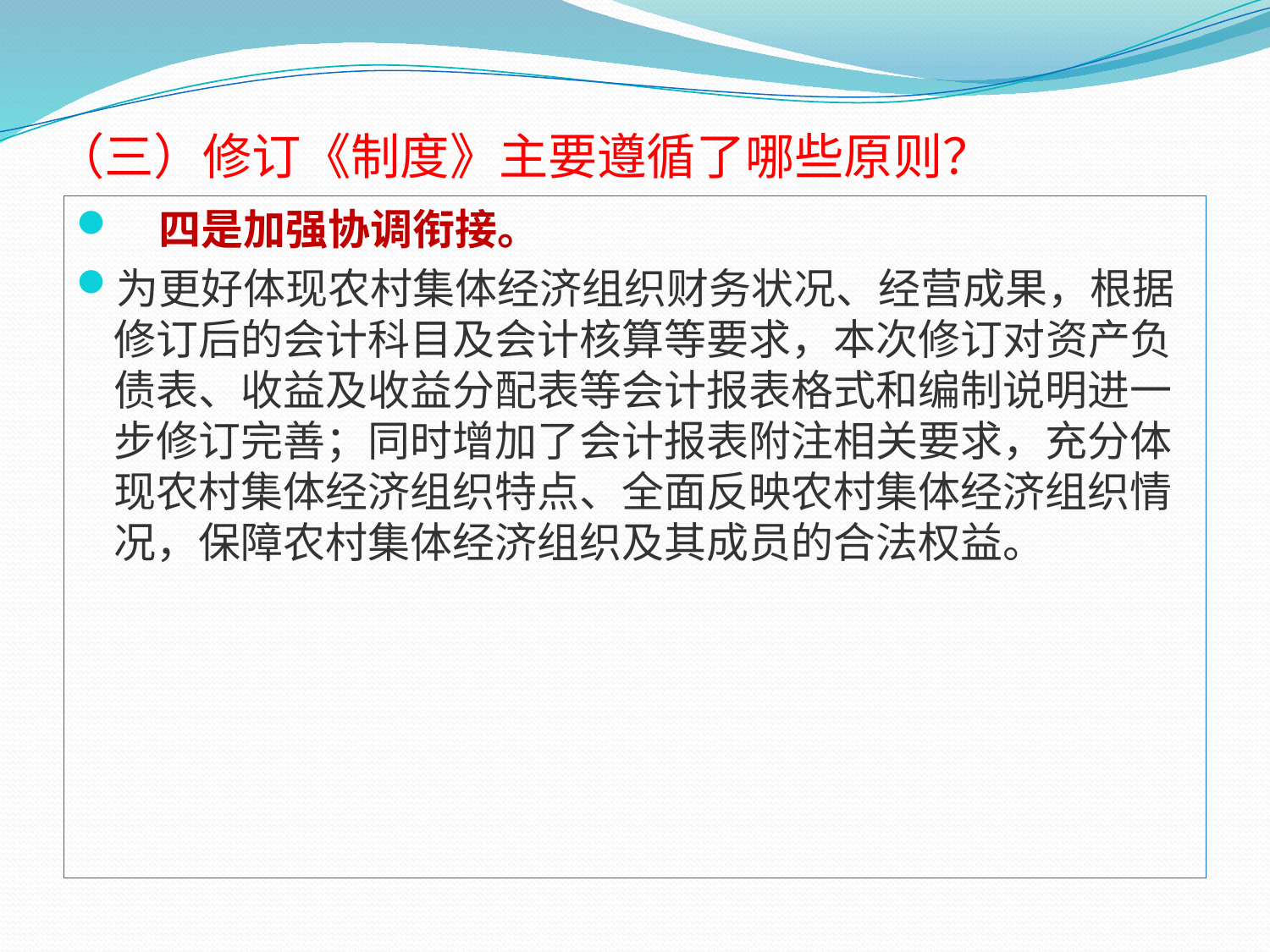

# （三）修订《制度》主要遵循了哪些原则？
　四是加强协调衔接。
为更好体现农村集体经济组织财务状况、经营成果，根据修订后的会计科目及会计核算等要求，本次修订对资产负债表、收益及收益分配表等会计报表格式和编制说明进一步修订完善；同时增加了会计报表附注相关要求，充分体现农村集体经济组织特点、全面反映农村集体经济组织情况，保障农村集体经济组织及其成员的合法权益。